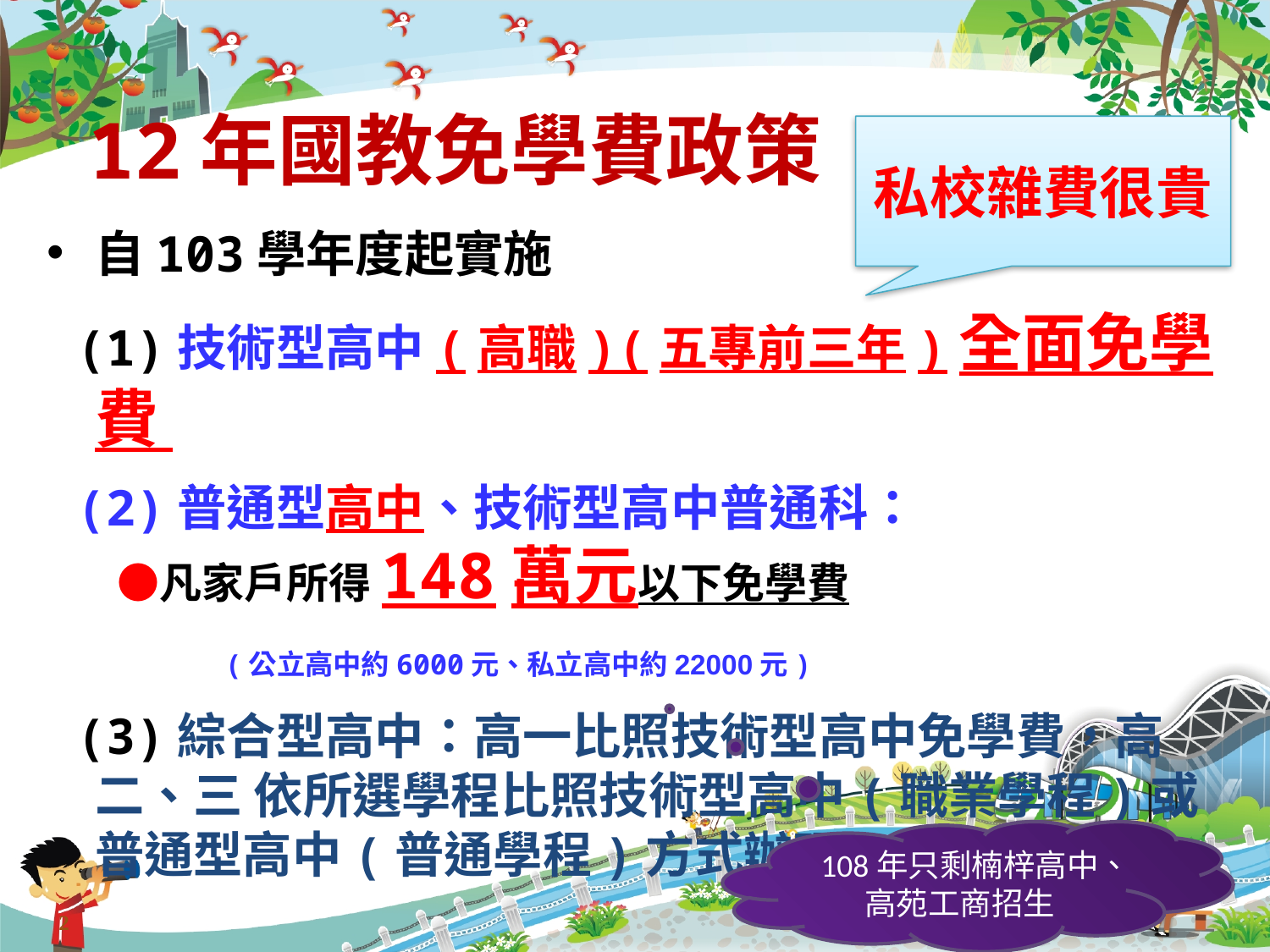

# 12年國教免學費政策
私校雜費很貴
自103學年度起實施
 (1)技術型高中(高職)(五專前三年)全面免學費
 (2)普通型高中、技術型高中普通科：
  ●凡家戶所得148萬元以下免學費
       (公立高中約6000元、私立高中約22000元)
 (3)綜合型高中：高一比照技術型高中免學費，高二、三 依所選學程比照技術型高中(職業學程)或普通型高中(普通學程)方式辦理。(例：楠梓高中)

108年只剩楠梓高中、
高苑工商招生
2